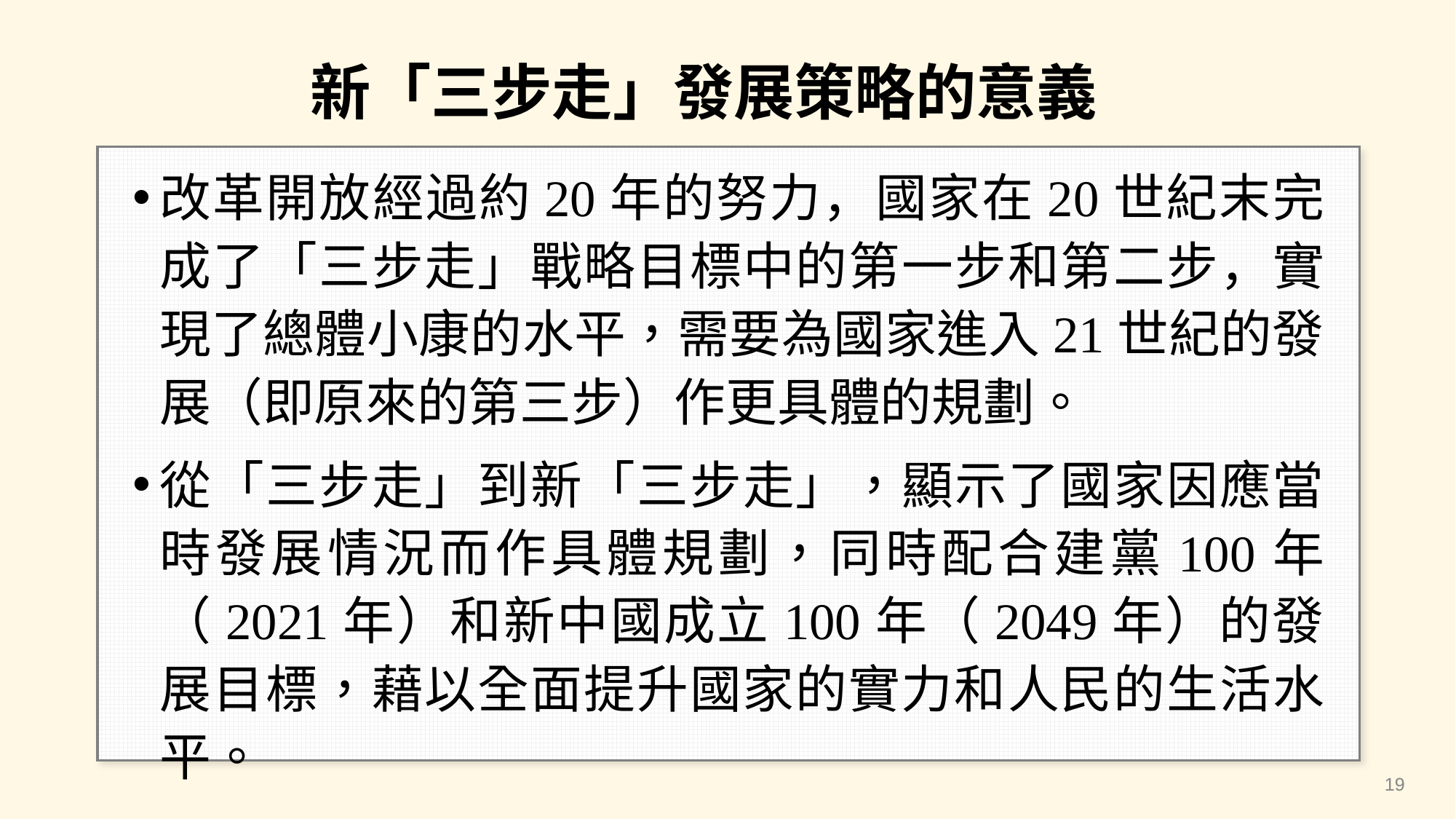

新「三步走」發展策略的意義

改革開放經過約20年的努力，國家在20世紀末完成了「三步走」戰略目標中的第一步和第二步，實現了總體小康的水平，需要為國家進入21世紀的發展（即原來的第三步）作更具體的規劃。
從「三步走」到新「三步走」，顯示了國家因應當時發展情況而作具體規劃，同時配合建黨100年（2021年）和新中國成立100年（2049年）的發展目標，藉以全面提升國家的實力和人民的生活水平。